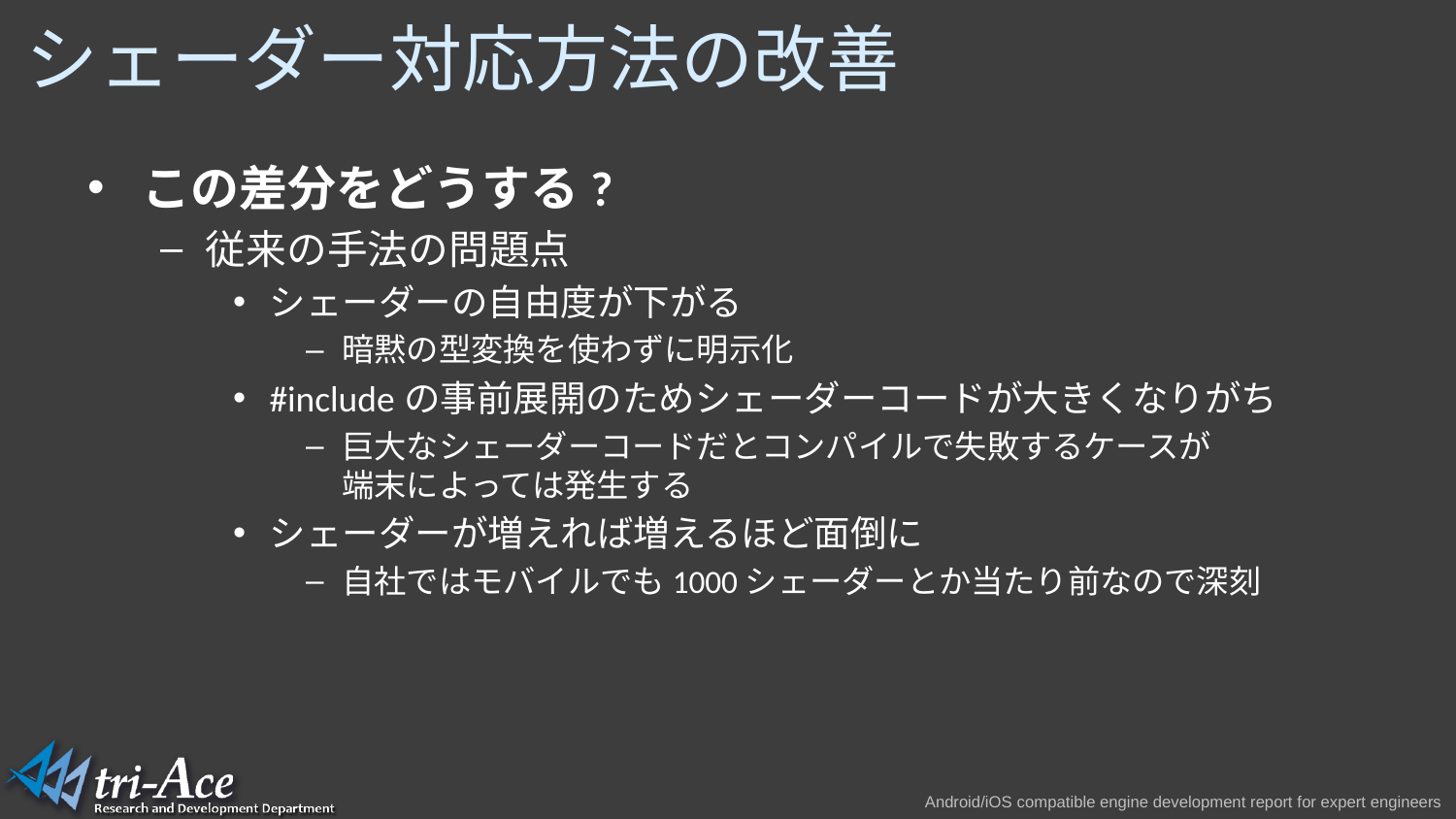

# シェーダー対応方法の改善
この差分をどうする?
従来の手法の問題点
シェーダーの自由度が下がる
暗黙の型変換を使わずに明示化
#includeの事前展開のためシェーダーコードが大きくなりがち
巨大なシェーダーコードだとコンパイルで失敗するケースが
端末によっては発生する
シェーダーが増えれば増えるほど面倒に
自社ではモバイルでも1000シェーダーとか当たり前なので深刻